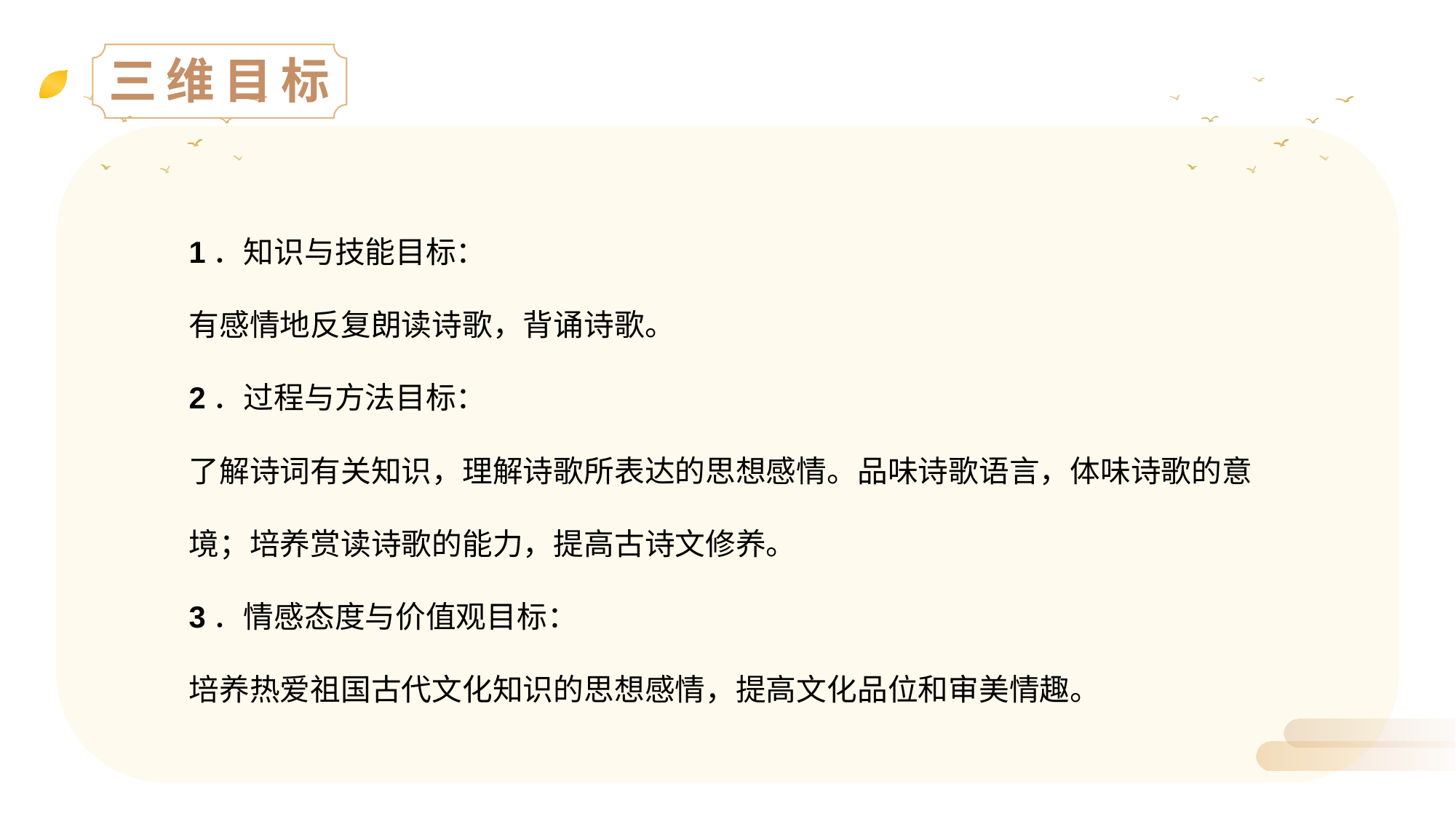

三维目标

1．知识与技能目标：
有感情地反复朗读诗歌，背诵诗歌。
2．过程与方法目标：
了解诗词有关知识，理解诗歌所表达的思想感情。品味诗歌语言，体味诗歌的意境；培养赏读诗歌的能力，提高古诗文修养。
3．情感态度与价值观目标：
培养热爱祖国古代文化知识的思想感情，提高文化品位和审美情趣。